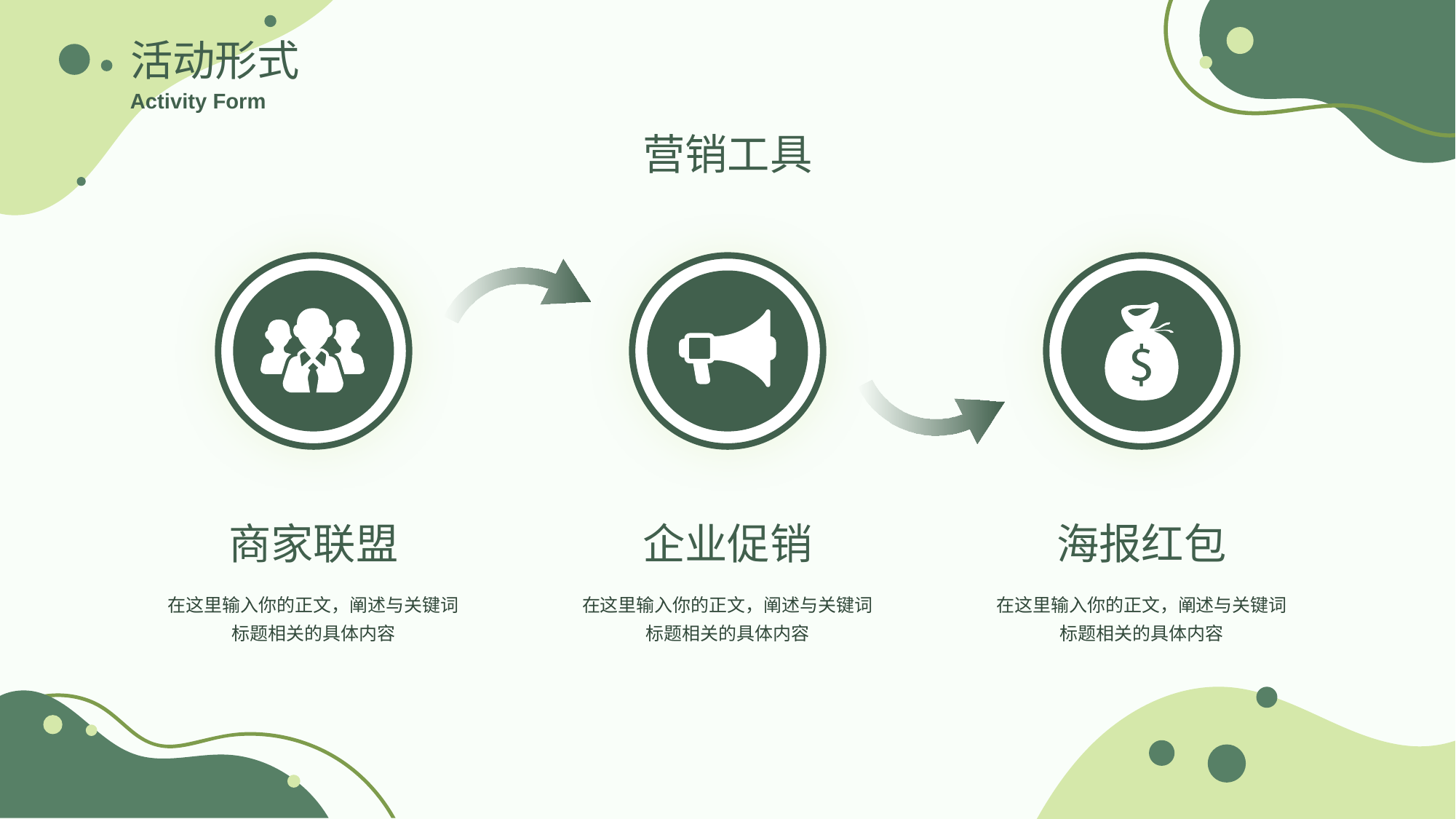

活动形式
Activity Form
营销工具

商家联盟
企业促销
海报红包
在这里输入你的正文，阐述与关键词标题相关的具体内容
在这里输入你的正文，阐述与关键词标题相关的具体内容
在这里输入你的正文，阐述与关键词标题相关的具体内容